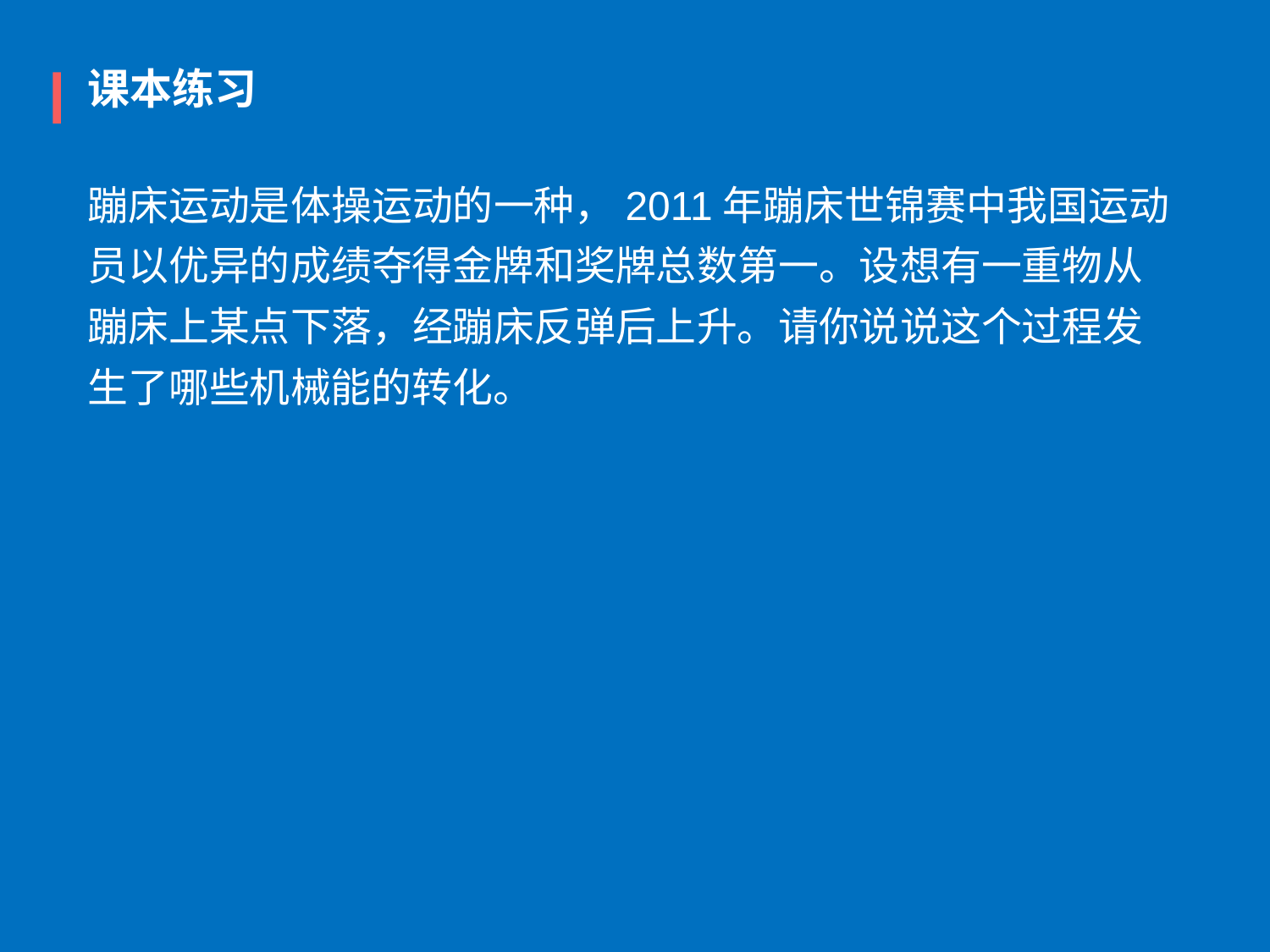

课本练习

蹦床运动是体操运动的一种，2011年蹦床世锦赛中我国运动员以优异的成绩夺得金牌和奖牌总数第一。设想有一重物从蹦床上某点下落，经蹦床反弹后上升。请你说说这个过程发生了哪些机械能的转化。